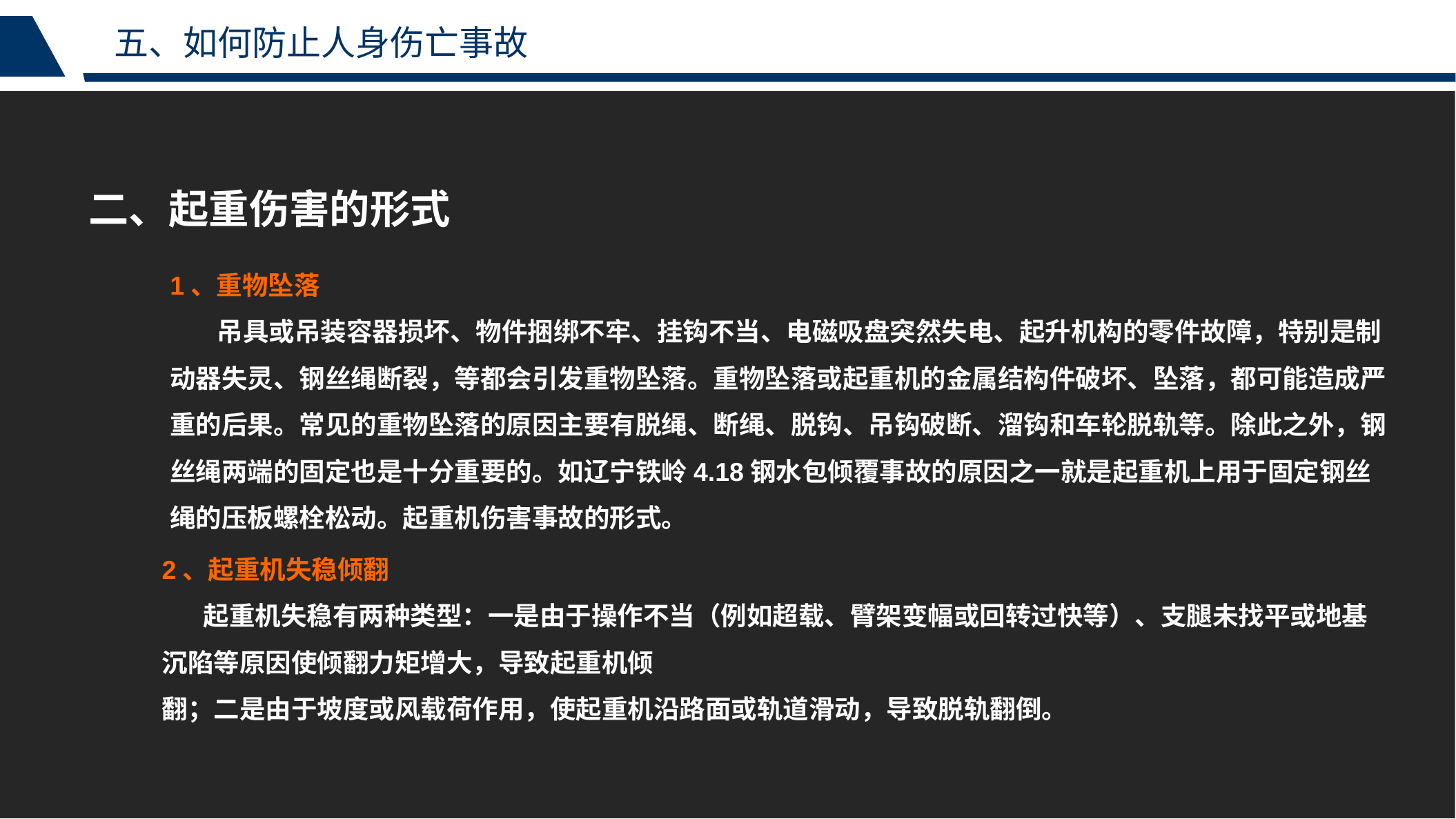

五、如何防止人身伤亡事故

二、起重伤害的形式
1、重物坠落
       吊具或吊装容器损坏、物件捆绑不牢、挂钩不当、电磁吸盘突然失电、起升机构的零件故障，特别是制动器失灵、钢丝绳断裂，等都会引发重物坠落。重物坠落或起重机的金属结构件破坏、坠落，都可能造成严重的后果。常见的重物坠落的原因主要有脱绳、断绳、脱钩、吊钩破断、溜钩和车轮脱轨等。除此之外，钢丝绳两端的固定也是十分重要的。如辽宁铁岭4.18钢水包倾覆事故的原因之一就是起重机上用于固定钢丝绳的压板螺栓松动。起重机伤害事故的形式。
2、起重机失稳倾翻
      起重机失稳有两种类型：一是由于操作不当（例如超载、臂架变幅或回转过快等）、支腿未找平或地基沉陷等原因使倾翻力矩增大，导致起重机倾
翻；二是由于坡度或风载荷作用，使起重机沿路面或轨道滑动，导致脱轨翻倒。